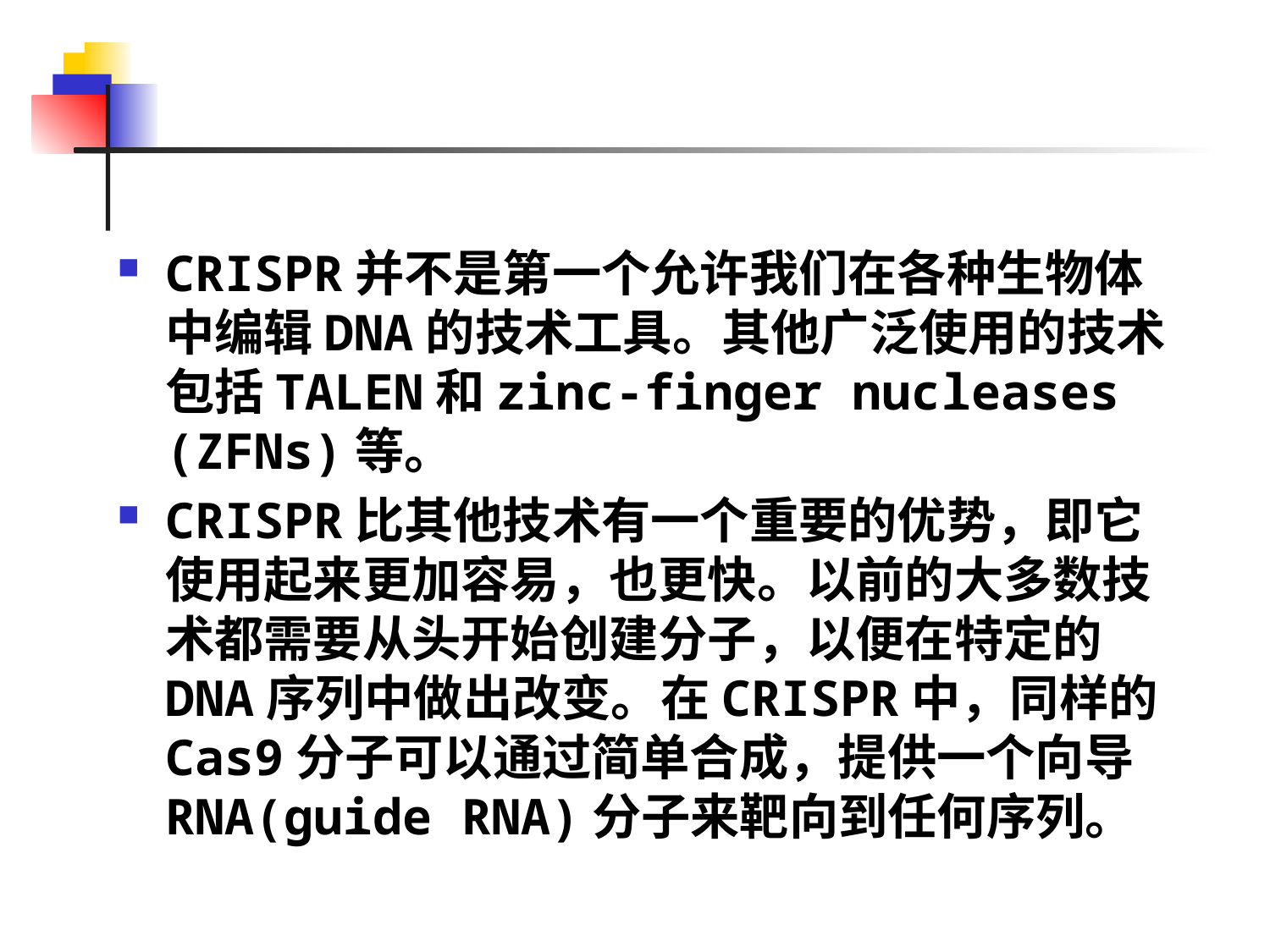

CRISPR并不是第一个允许我们在各种生物体中编辑DNA的技术工具。其他广泛使用的技术包括TALEN和zinc-finger nucleases (ZFNs)等。
CRISPR比其他技术有一个重要的优势，即它使用起来更加容易，也更快。以前的大多数技术都需要从头开始创建分子，以便在特定的DNA序列中做出改变。在CRISPR中，同样的Cas9分子可以通过简单合成，提供一个向导RNA(guide RNA)分子来靶向到任何序列。